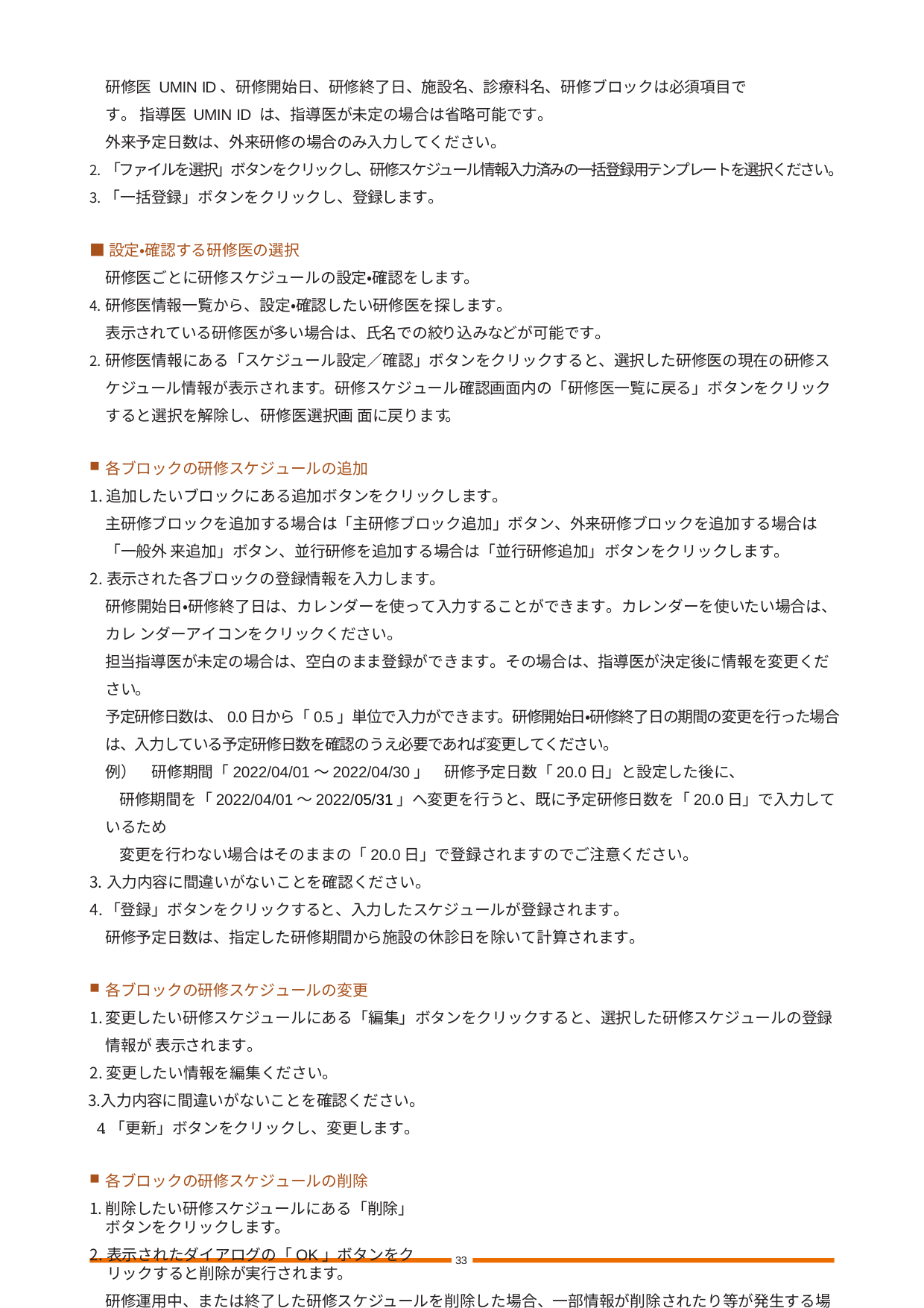

研修医UMIN ID、研修開始日、研修終了日、施設名、診療科名、研修ブロックは必須項目です。 指導医UMIN ID は、指導医が未定の場合は省略可能です。
外来予定日数は、外来研修の場合のみ入力してください。
「ファイルを選択」ボタンをクリックし、研修スケジュール情報入力済みの一括登録用テンプレートを選択ください。
「一括登録」ボタンをクリックし、登録します。

■設定・確認する研修医の選択
研修医ごとに研修スケジュールの設定・確認をします。
研修医情報一覧から、設定・確認したい研修医を探します。
表示されている研修医が多い場合は、氏名での絞り込みなどが可能です。
研修医情報にある「スケジュール設定／確認」ボタンをクリックすると、選択した研修医の現在の研修スケジュール情報が表示されます。研修スケジュール確認画面内の「研修医一覧に戻る」ボタンをクリックすると選択を解除し、研修医選択画 面に戻ります。

各ブロックの研修スケジュールの追加
追加したいブロックにある追加ボタンをクリックします。
主研修ブロックを追加する場合は「主研修ブロック追加」ボタン、外来研修ブロックを追加する場合は「一般外 来追加」ボタン、並行研修を追加する場合は「並行研修追加」ボタンをクリックします。
表示された各ブロックの登録情報を入力します。
研修開始日・研修終了日は、カレンダーを使って入力することができます。カレンダーを使いたい場合は、カレ ンダーアイコンをクリックください。
担当指導医が未定の場合は、空白のまま登録ができます。その場合は、指導医が決定後に情報を変更ください。
予定研修日数は、0.0日から「0.5」単位で入力ができます。研修開始日・研修終了日の期間の変更を行った場合は、入力している予定研修日数を確認のうえ必要であれば変更してください。
例）　研修期間「2022/04/01～2022/04/30」　研修予定日数「20.0日」と設定した後に、
    研修期間を「2022/04/01～2022/05/31」へ変更を行うと、既に予定研修日数を「20.0日」で入力しているため
    変更を行わない場合はそのままの「20.0日」で登録されますのでご注意ください。
入力内容に間違いがないことを確認ください。
「登録」ボタンをクリックすると、入力したスケジュールが登録されます。
研修予定日数は、指定した研修期間から施設の休診日を除いて計算されます。

各ブロックの研修スケジュールの変更
変更したい研修スケジュールにある「編集」ボタンをクリックすると、選択した研修スケジュールの登録情報が 表示されます。
変更したい情報を編集ください。
入力内容に間違いがないことを確認ください。 4.「更新」ボタンをクリックし、変更します。

各ブロックの研修スケジュールの削除
削除したい研修スケジュールにある「削除」ボタンをクリックします。
表示されたダイアログの「OK」ボタンをクリックすると削除が実行されます。
研修運用中、または終了した研修スケジュールを削除した場合、一部情報が削除されたり等が発生する場合がありますので、注意して行ってください。
33